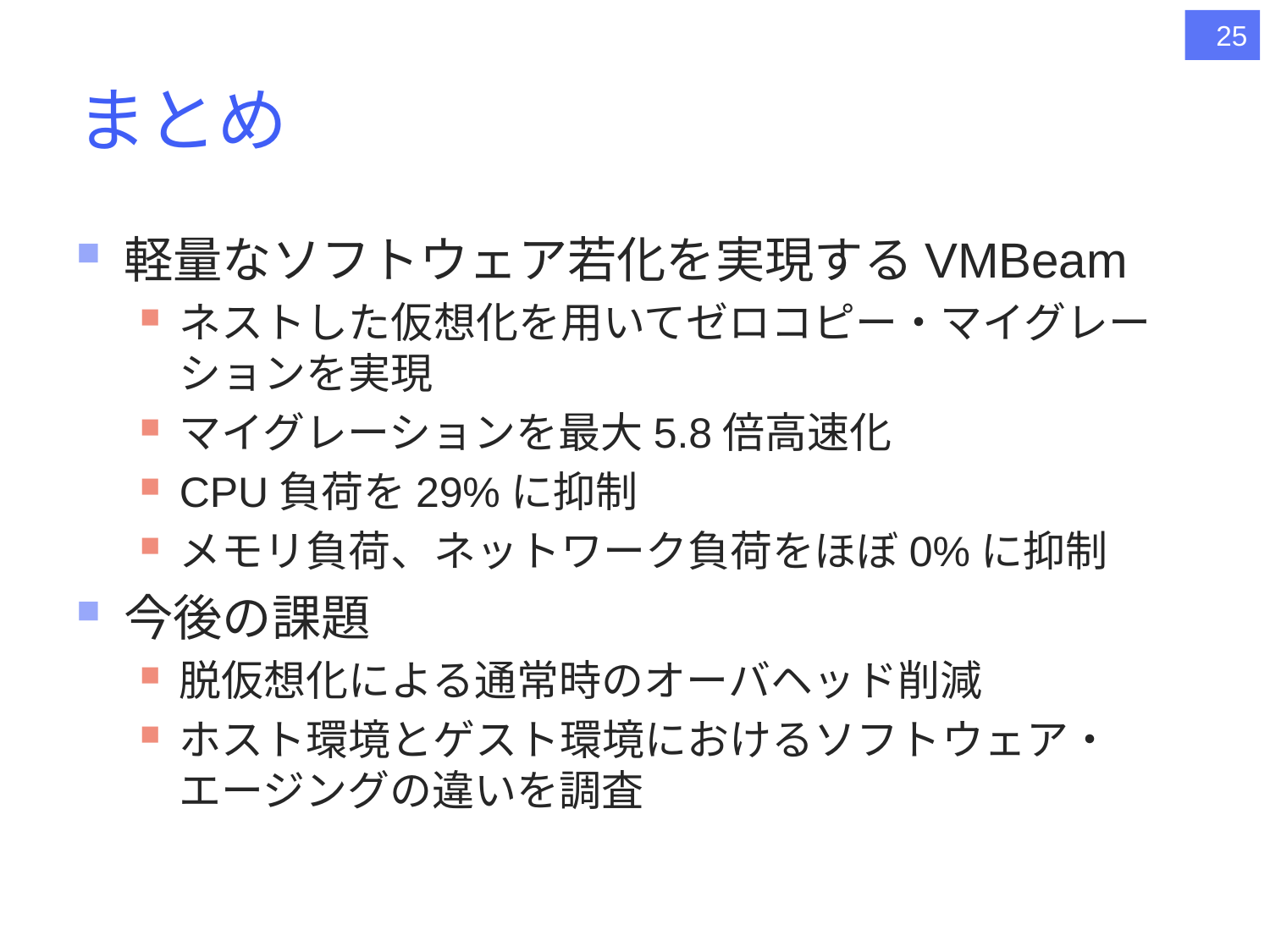

25
# まとめ
軽量なソフトウェア若化を実現するVMBeam
ネストした仮想化を用いてゼロコピー・マイグレーションを実現
マイグレーションを最大5.8倍高速化
CPU負荷を29%に抑制
メモリ負荷、ネットワーク負荷をほぼ0%に抑制
今後の課題
脱仮想化による通常時のオーバヘッド削減
ホスト環境とゲスト環境におけるソフトウェア・エージングの違いを調査